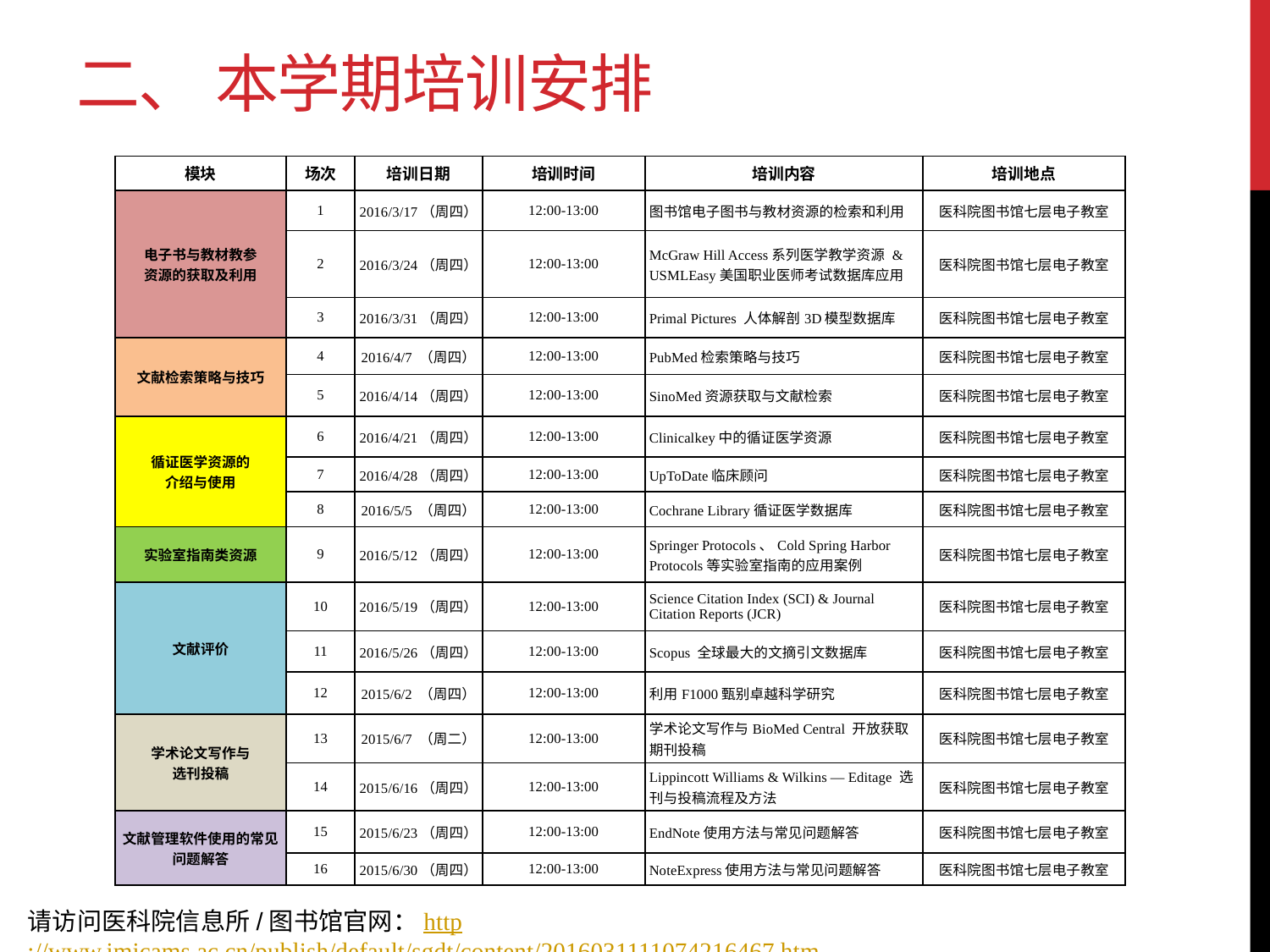

二、 本学期培训安排
| 模块 | 场次 | 培训日期 | 培训时间 | 培训内容 | 培训地点 |
| --- | --- | --- | --- | --- | --- |
| 电子书与教材教参 资源的获取及利用 | 1 | 2016/3/17（周四） | 12:00-13:00 | 图书馆电子图书与教材资源的检索和利用 | 医科院图书馆七层电子教室 |
|  | 2 | 2016/3/24（周四） | 12:00-13:00 | McGraw Hill Access系列医学教学资源 & USMLEasy美国职业医师考试数据库应用 | 医科院图书馆七层电子教室 |
|  | 3 | 2016/3/31（周四） | 12:00-13:00 | Primal Pictures 人体解剖3D模型数据库 | 医科院图书馆七层电子教室 |
| 文献检索策略与技巧 | 4 | 2016/4/7 （周四） | 12:00-13:00 | PubMed检索策略与技巧 | 医科院图书馆七层电子教室 |
|  | 5 | 2016/4/14（周四） | 12:00-13:00 | SinoMed资源获取与文献检索 | 医科院图书馆七层电子教室 |
| 循证医学资源的 介绍与使用 | 6 | 2016/4/21（周四） | 12:00-13:00 | Clinicalkey中的循证医学资源 | 医科院图书馆七层电子教室 |
|  | 7 | 2016/4/28（周四） | 12:00-13:00 | UpToDate临床顾问 | 医科院图书馆七层电子教室 |
|  | 8 | 2016/5/5 （周四） | 12:00-13:00 | Cochrane Library循证医学数据库 | 医科院图书馆七层电子教室 |
| 实验室指南类资源 | 9 | 2016/5/12（周四） | 12:00-13:00 | Springer Protocols、Cold Spring Harbor Protocols等实验室指南的应用案例 | 医科院图书馆七层电子教室 |
| 文献评价 | 10 | 2016/5/19（周四） | 12:00-13:00 | Science Citation Index (SCI) & Journal Citation Reports (JCR) | 医科院图书馆七层电子教室 |
|  | 11 | 2016/5/26（周四） | 12:00-13:00 | Scopus 全球最大的文摘引文数据库 | 医科院图书馆七层电子教室 |
|  | 12 | 2015/6/2 （周四） | 12:00-13:00 | 利用F1000甄别卓越科学研究 | 医科院图书馆七层电子教室 |
| 学术论文写作与 选刊投稿 | 13 | 2015/6/7 （周二） | 12:00-13:00 | 学术论文写作与BioMed Central 开放获取 期刊投稿 | 医科院图书馆七层电子教室 |
|  | 14 | 2015/6/16（周四） | 12:00-13:00 | Lippincott Williams & Wilkins — Editage 选刊与投稿流程及方法 | 医科院图书馆七层电子教室 |
| 文献管理软件使用的常见问题解答 | 15 | 2015/6/23（周四） | 12:00-13:00 | EndNote使用方法与常见问题解答 | 医科院图书馆七层电子教室 |
|  | 16 | 2015/6/30（周四） | 12:00-13:00 | NoteExpress使用方法与常见问题解答 | 医科院图书馆七层电子教室 |
请访问医科院信息所/图书馆官网：http://www.imicams.ac.cn/publish/default/sgdt/content/2016031111074216467.htm